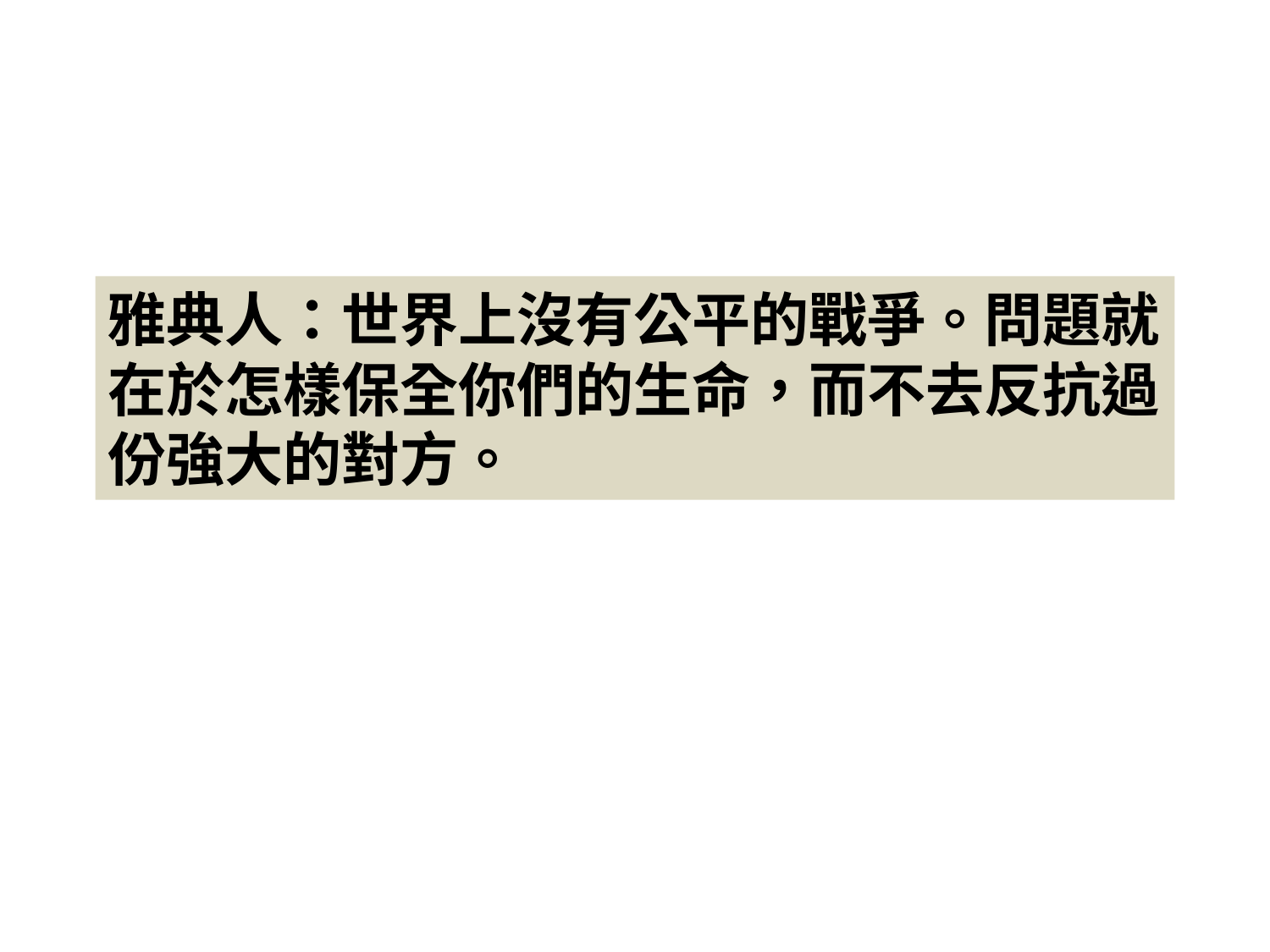

# 雅典人：世界上沒有公平的戰爭。問題就在於怎樣保全你們的生命，而不去反抗過份強大的對方。